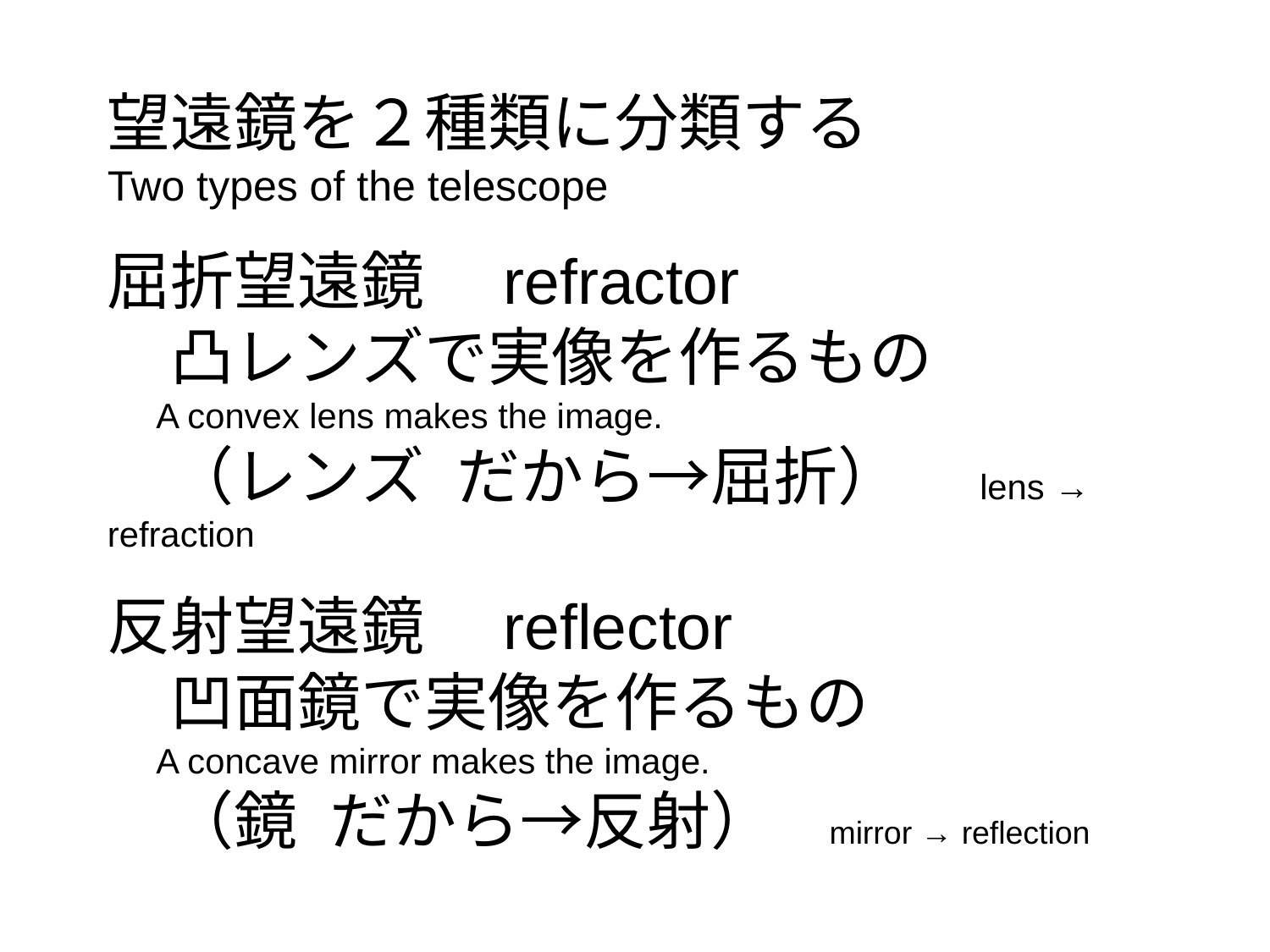

望遠鏡を２種類に分類する
Two types of the telescope
屈折望遠鏡  refractor
　凸レンズで実像を作るもの
     A convex lens makes the image.
　（レンズ だから→屈折）  lens → refraction
反射望遠鏡  reflector
　凹面鏡で実像を作るもの
     A concave mirror makes the image.
　（鏡 だから→反射）  mirror → reflection